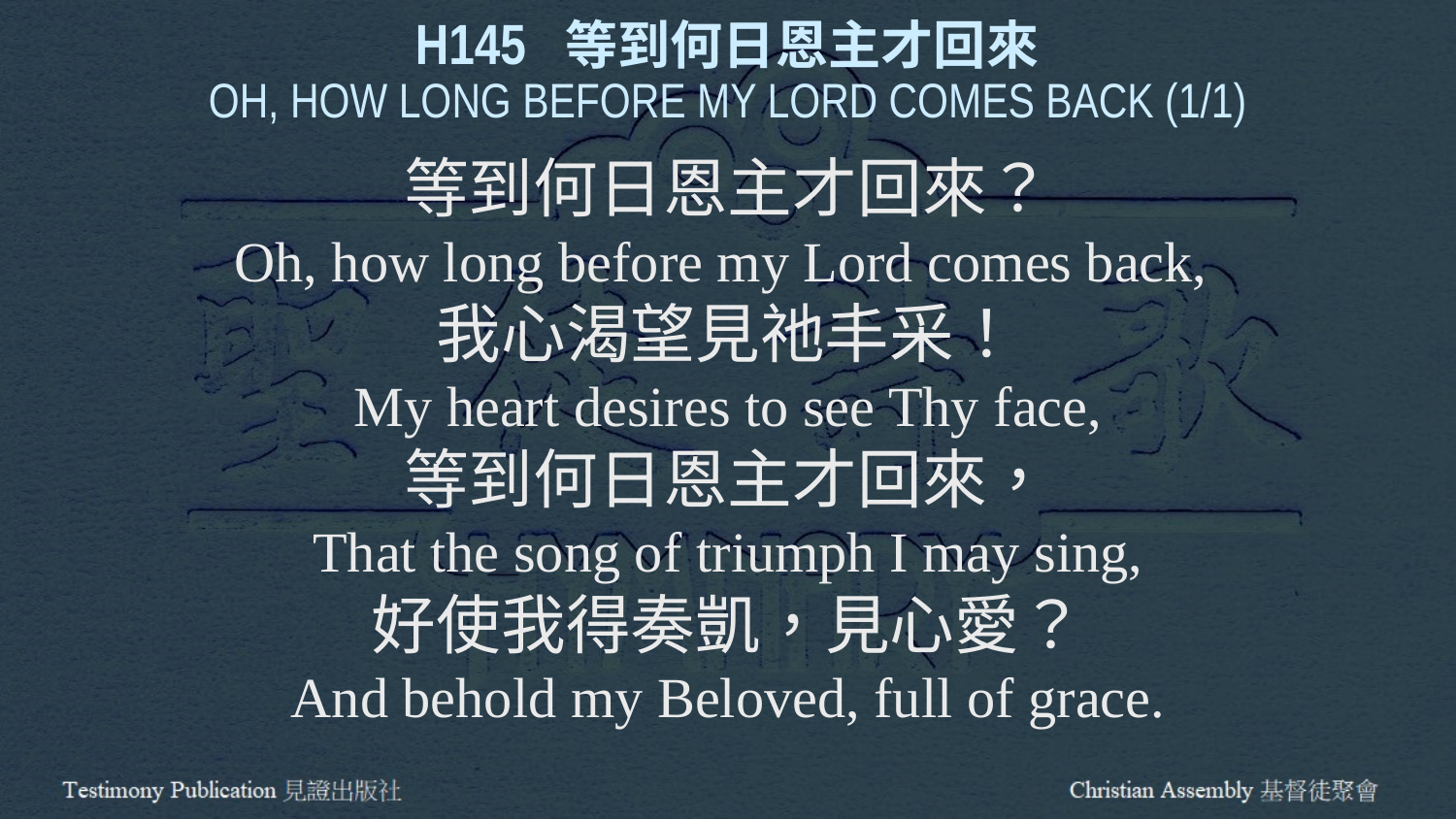

H145  等到何日恩主才回來
OH, HOW LONG BEFORE MY LORD COMES BACK (1/1)
等到何日恩主才回來？
Oh, how long before my Lord comes back,
我心渴望見祂丰采！
My heart desires to see Thy face,
等到何日恩主才回來，
That the song of triumph I may sing,
好使我得奏凱，見心愛？
And behold my Beloved, full of grace.